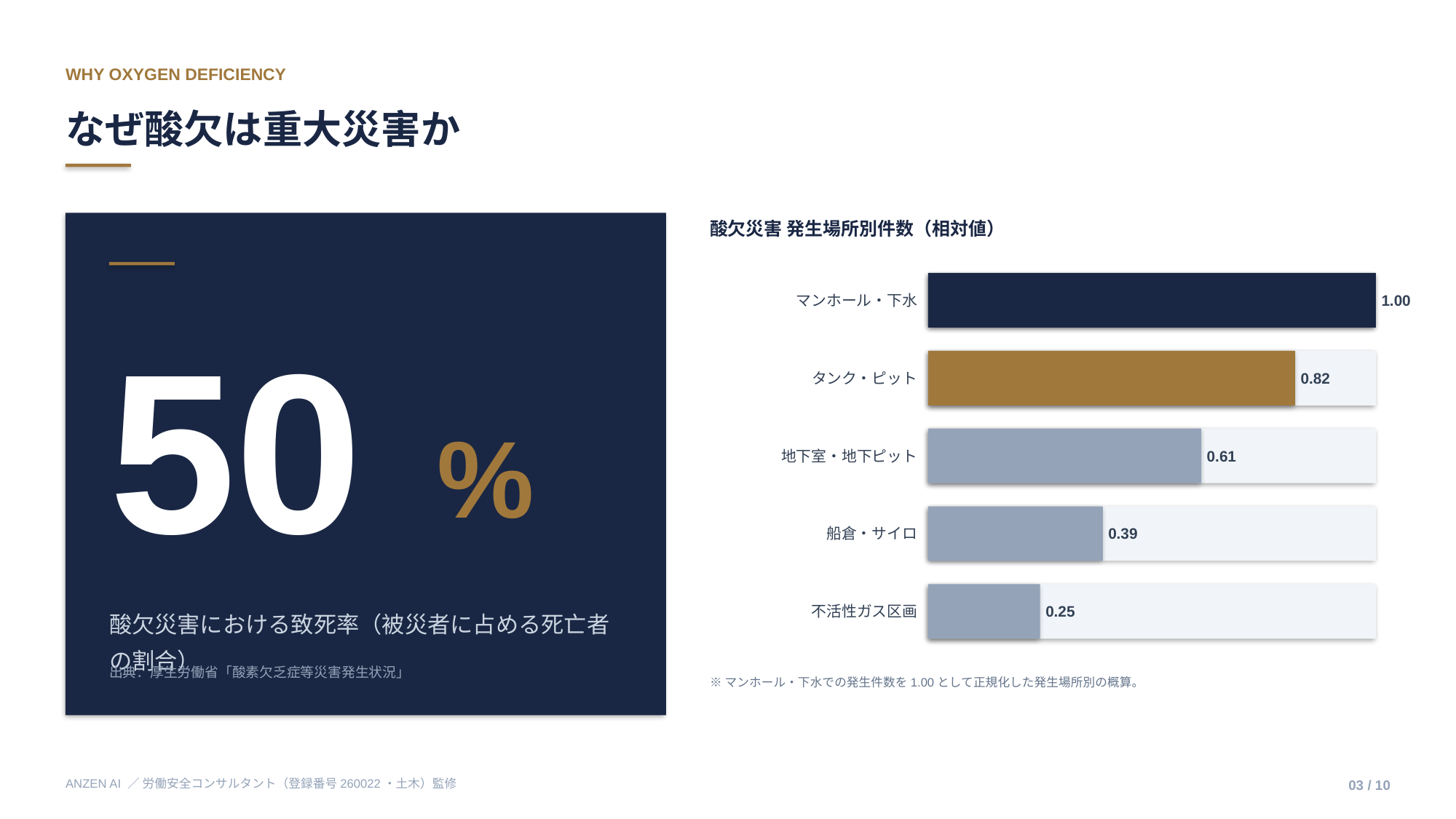

WHY OXYGEN DEFICIENCY
なぜ酸欠は重大災害か

酸欠災害 発生場所別件数（相対値）

マンホール・下水
1.00
50

タンク・ピット
0.82
%

地下室・地下ピット
0.61

船倉・サイロ
0.39

不活性ガス区画
0.25
酸欠災害における致死率（被災者に占める死亡者の割合）
出典：厚生労働省「酸素欠乏症等災害発生状況」
※マンホール・下水での発生件数を1.00として正規化した発生場所別の概算。
ANZEN AI ／ 労働安全コンサルタント（登録番号260022・土木）監修
03 / 10